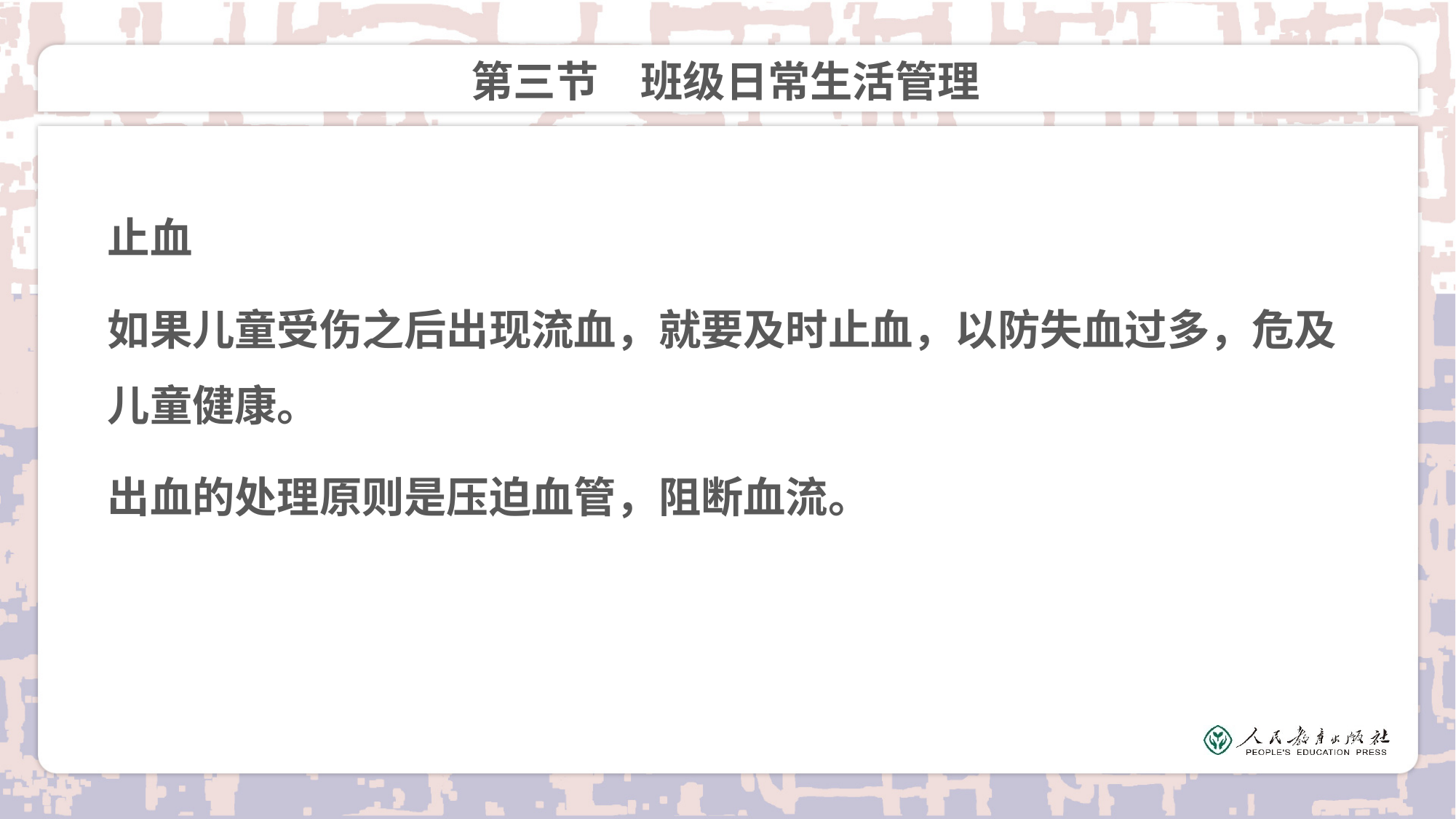

# 第三节　班级日常生活管理
止血
如果儿童受伤之后出现流血，就要及时止血，以防失血过多，危及儿童健康。
出血的处理原则是压迫血管，阻断血流。